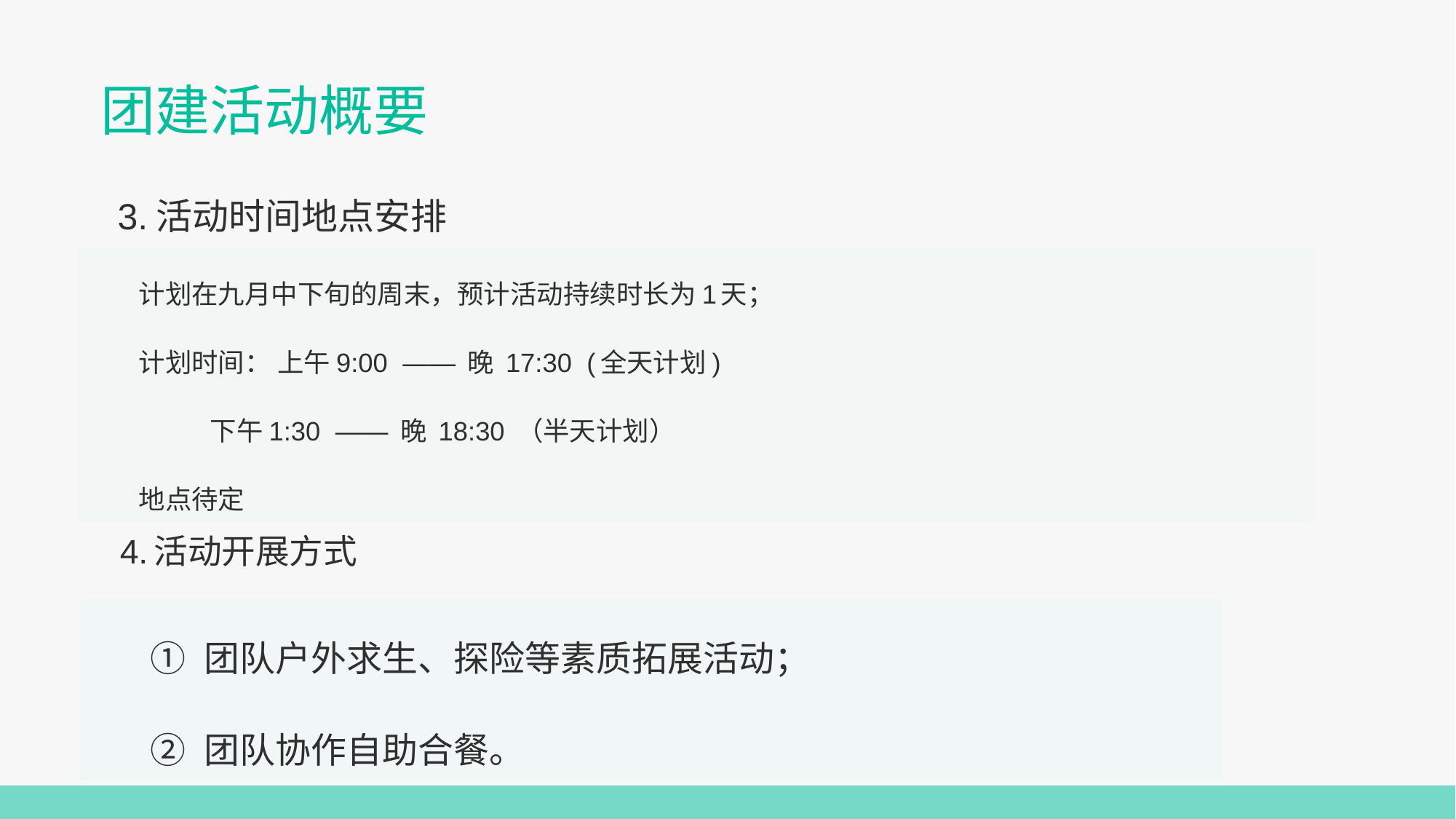

团建活动概要
3.活动时间地点安排
计划在九月中下旬的周末，预计活动持续时长为1天；
计划时间： 上午9:00  —— 晚 17:30  (全天计划)
           下午1:30  —— 晚 18:30 （半天计划）
地点待定
  4.活动开展方式
 ① 团队户外求生、探险等素质拓展活动；
 ② 团队协作自助合餐。